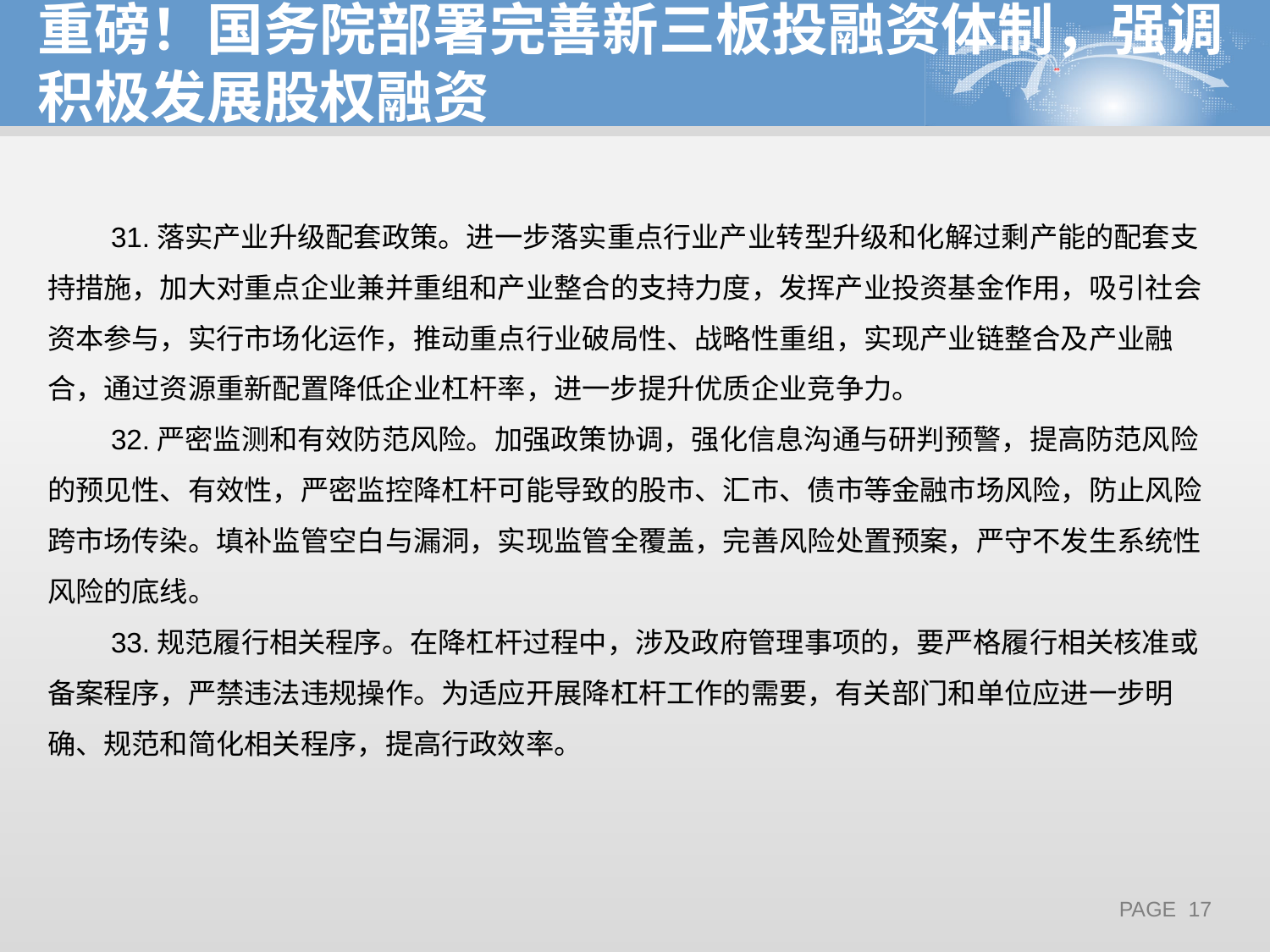

重磅！国务院部署完善新三板投融资体制，强调积极发展股权融资
31.落实产业升级配套政策。进一步落实重点行业产业转型升级和化解过剩产能的配套支持措施，加大对重点企业兼并重组和产业整合的支持力度，发挥产业投资基金作用，吸引社会资本参与，实行市场化运作，推动重点行业破局性、战略性重组，实现产业链整合及产业融合，通过资源重新配置降低企业杠杆率，进一步提升优质企业竞争力。
32.严密监测和有效防范风险。加强政策协调，强化信息沟通与研判预警，提高防范风险的预见性、有效性，严密监控降杠杆可能导致的股市、汇市、债市等金融市场风险，防止风险跨市场传染。填补监管空白与漏洞，实现监管全覆盖，完善风险处置预案，严守不发生系统性风险的底线。
33.规范履行相关程序。在降杠杆过程中，涉及政府管理事项的，要严格履行相关核准或备案程序，严禁违法违规操作。为适应开展降杠杆工作的需要，有关部门和单位应进一步明确、规范和简化相关程序，提高行政效率。